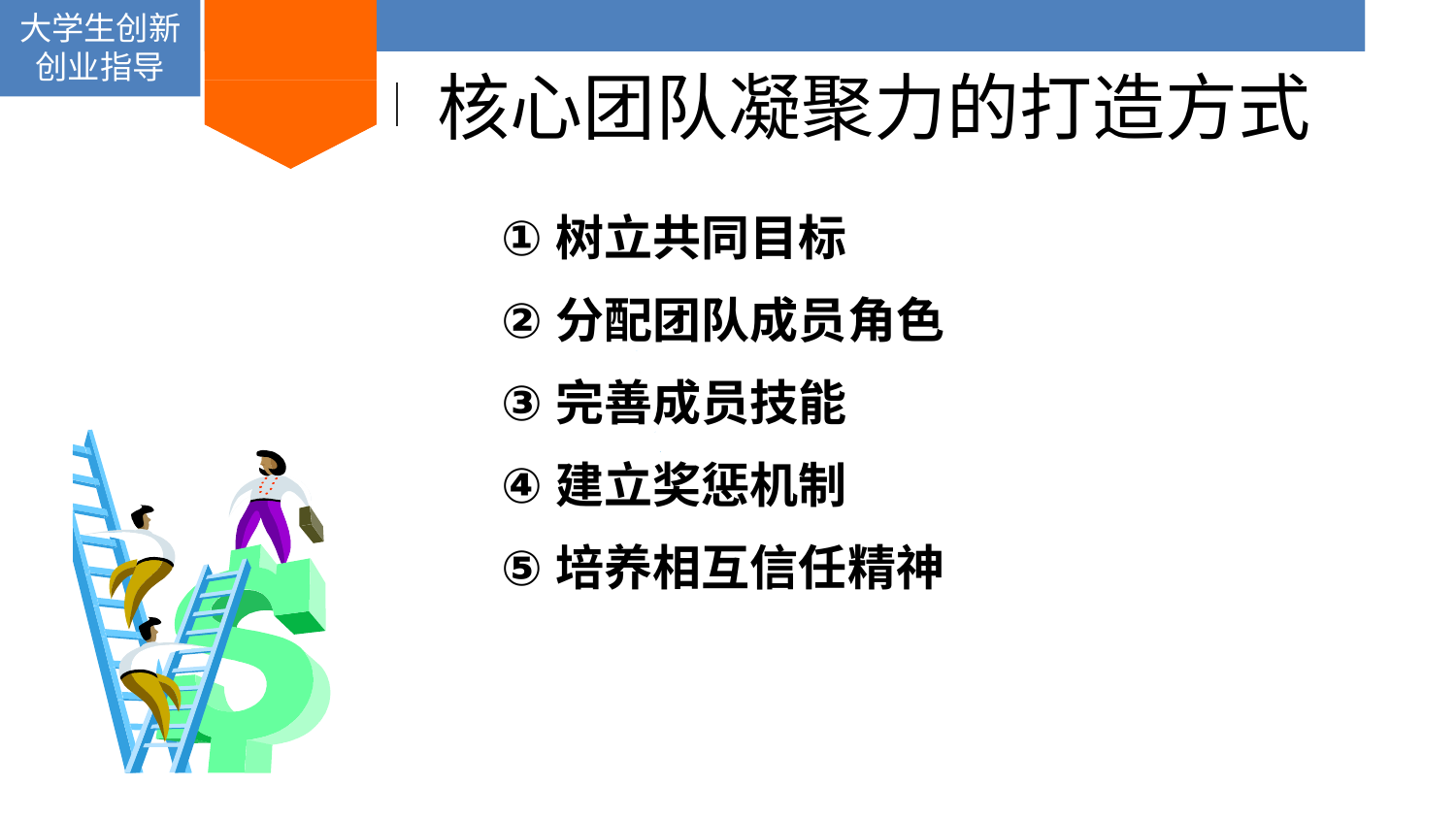

大学生创新创业指导
核心团队凝聚力的打造方式
树立共同目标
分配团队成员角色
完善成员技能
建立奖惩机制
培养相互信任精神